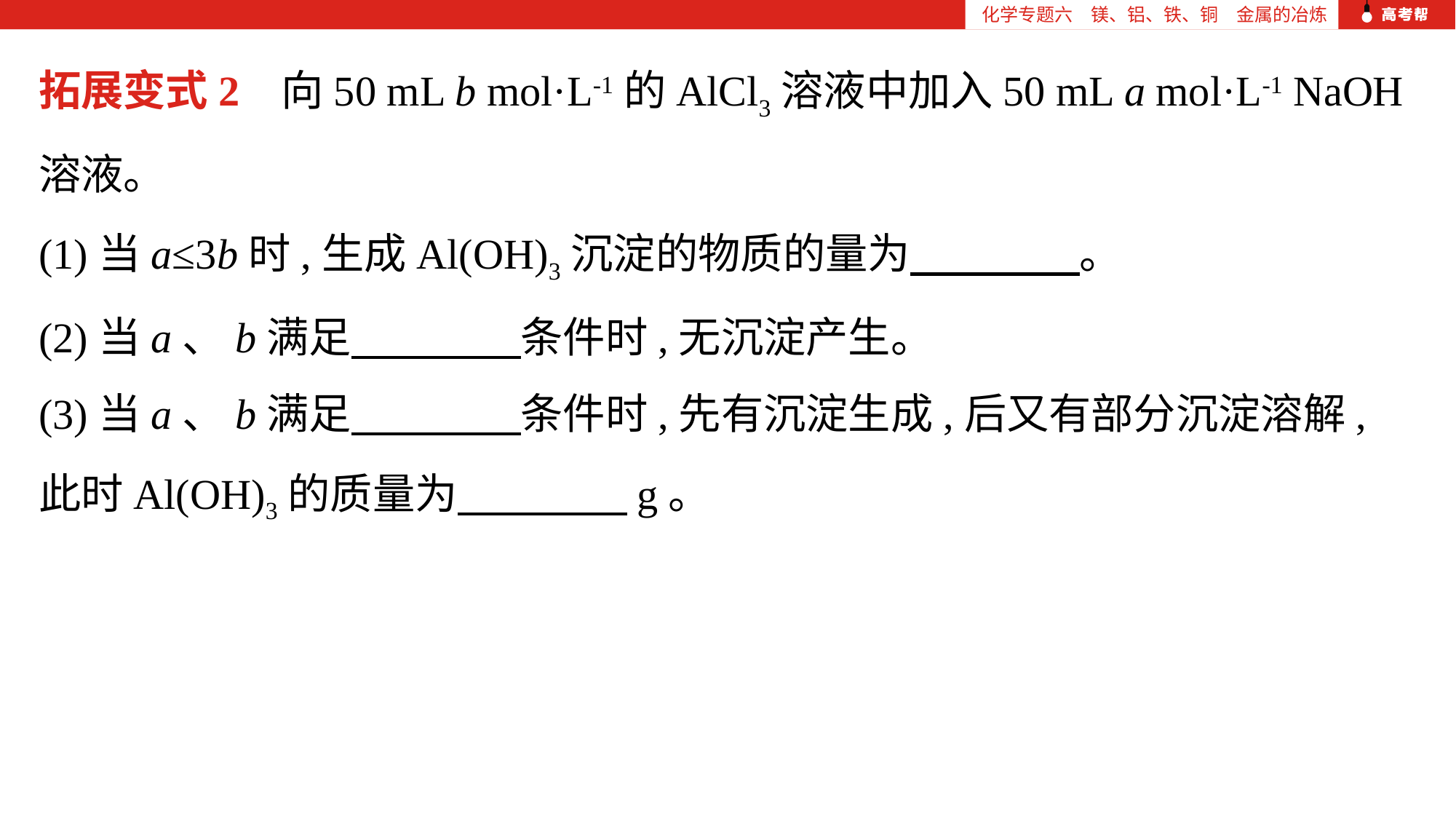

化学专题六　镁、铝、铁、铜　金属的冶炼

拓展变式2   向50 mL b mol·L-1的AlCl3溶液中加入50 mL a mol·L-1 NaOH溶液。
(1)当a≤3b时,生成Al(OH)3沉淀的物质的量为　　　　。
(2)当a、b满足　　　　条件时,无沉淀产生。
(3)当a、b满足　　　　条件时,先有沉淀生成,后又有部分沉淀溶解,此时Al(OH)3的质量为　　　　g。